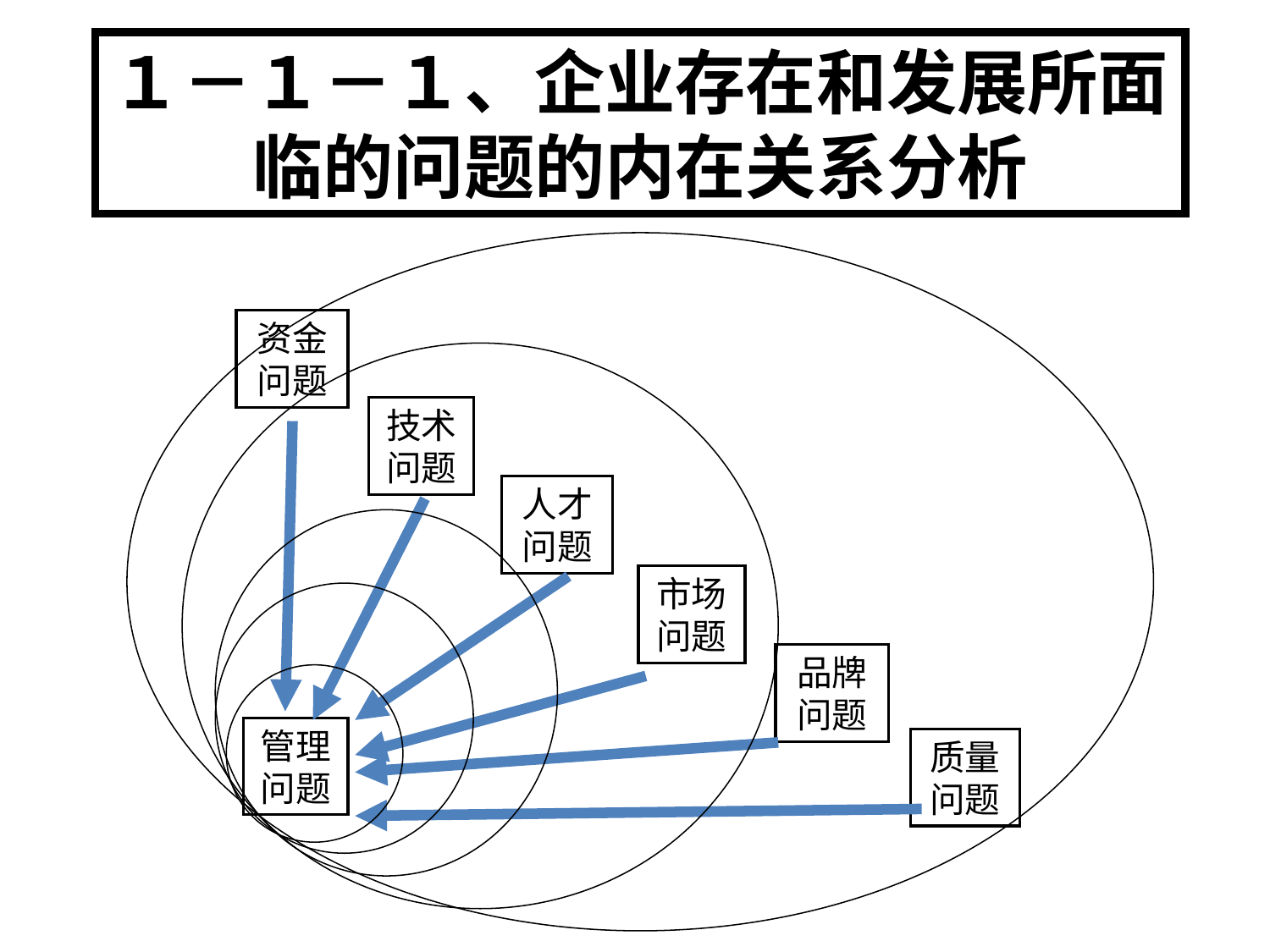

１－１－１、企业存在和发展所面临的问题的内在关系分析

资金问题

技术问题

人才问题

市场问题

品牌问题

管理问题
质量问题